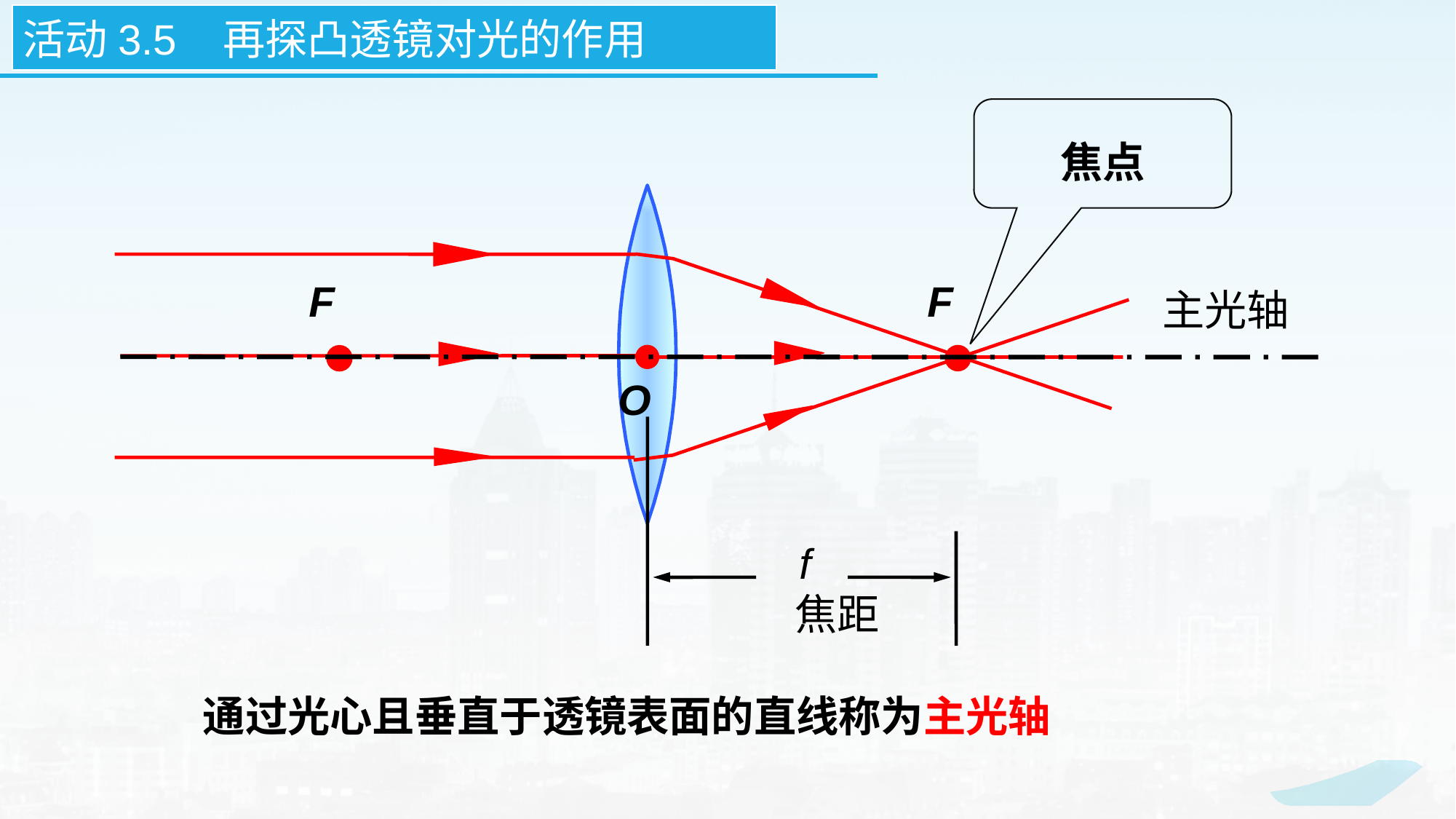

活动3.5   再探凸透镜对光的作用
焦点

F
F
主光轴

O

f

焦距
通过光心且垂直于透镜表面的直线称为主光轴